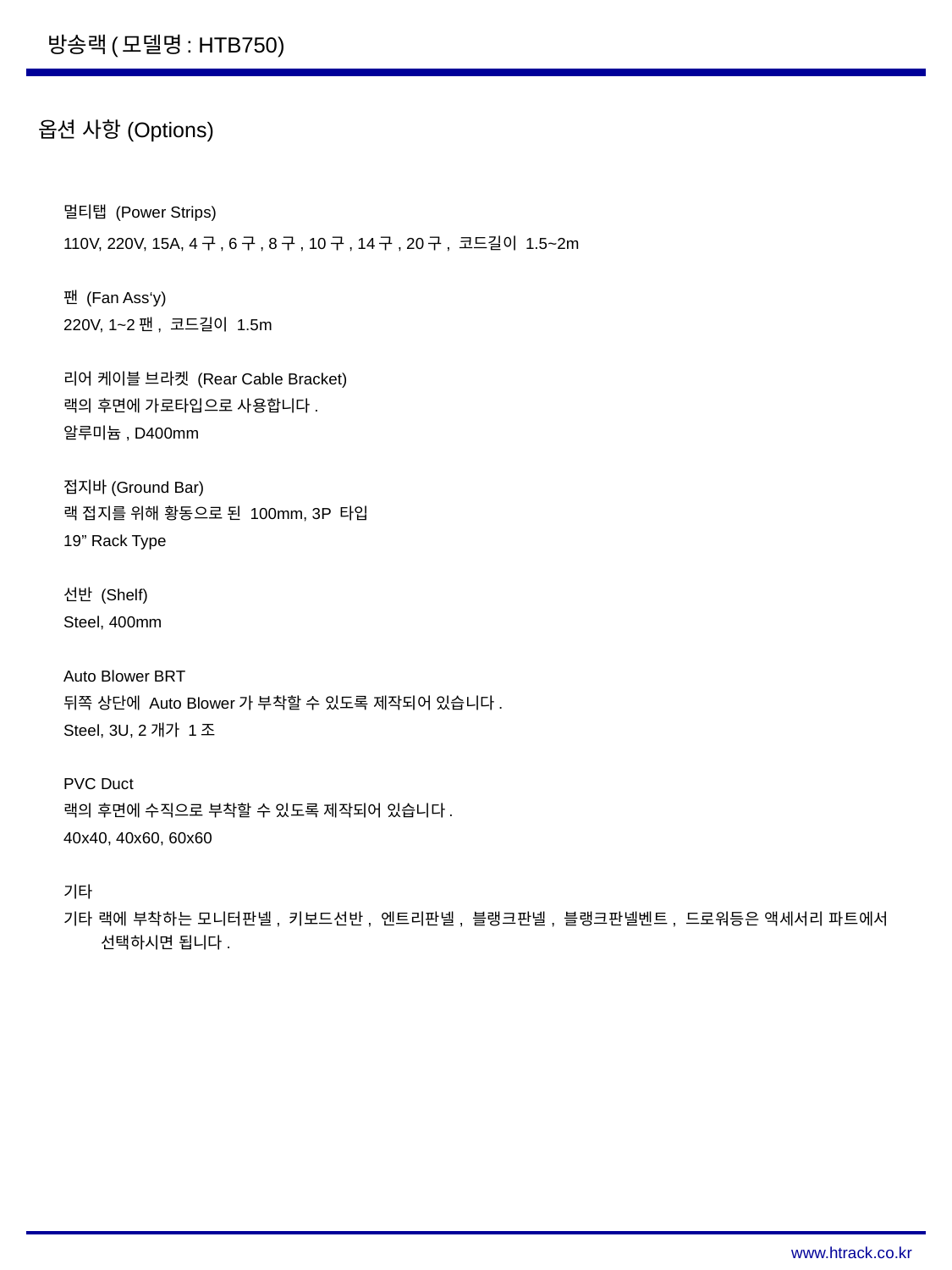

방송랙(모델명: HTB750)
옵션 사항(Options)
멀티탭 (Power Strips)
110V, 220V, 15A, 4구, 6구, 8구, 10구, 14구, 20구, 코드길이 1.5~2m

팬 (Fan Ass‘y)
220V, 1~2팬, 코드길이 1.5m

리어 케이블 브라켓 (Rear Cable Bracket)
랙의 후면에 가로타입으로 사용합니다.
알루미늄, D400mm

접지바(Ground Bar)
랙 접지를 위해 황동으로 된 100mm, 3P 타입
19” Rack Type

선반 (Shelf)
Steel, 400mm

Auto Blower BRT
뒤쪽 상단에 Auto Blower가 부착할 수 있도록 제작되어 있습니다.
Steel, 3U, 2개가 1조

PVC Duct
랙의 후면에 수직으로 부착할 수 있도록 제작되어 있습니다.
40x40, 40x60, 60x60

기타
기타 랙에 부착하는 모니터판넬, 키보드선반, 엔트리판넬, 블랭크판넬, 블랭크판넬벤트, 드로워등은 액세서리 파트에서 선택하시면 됩니다.
www.htrack.co.kr